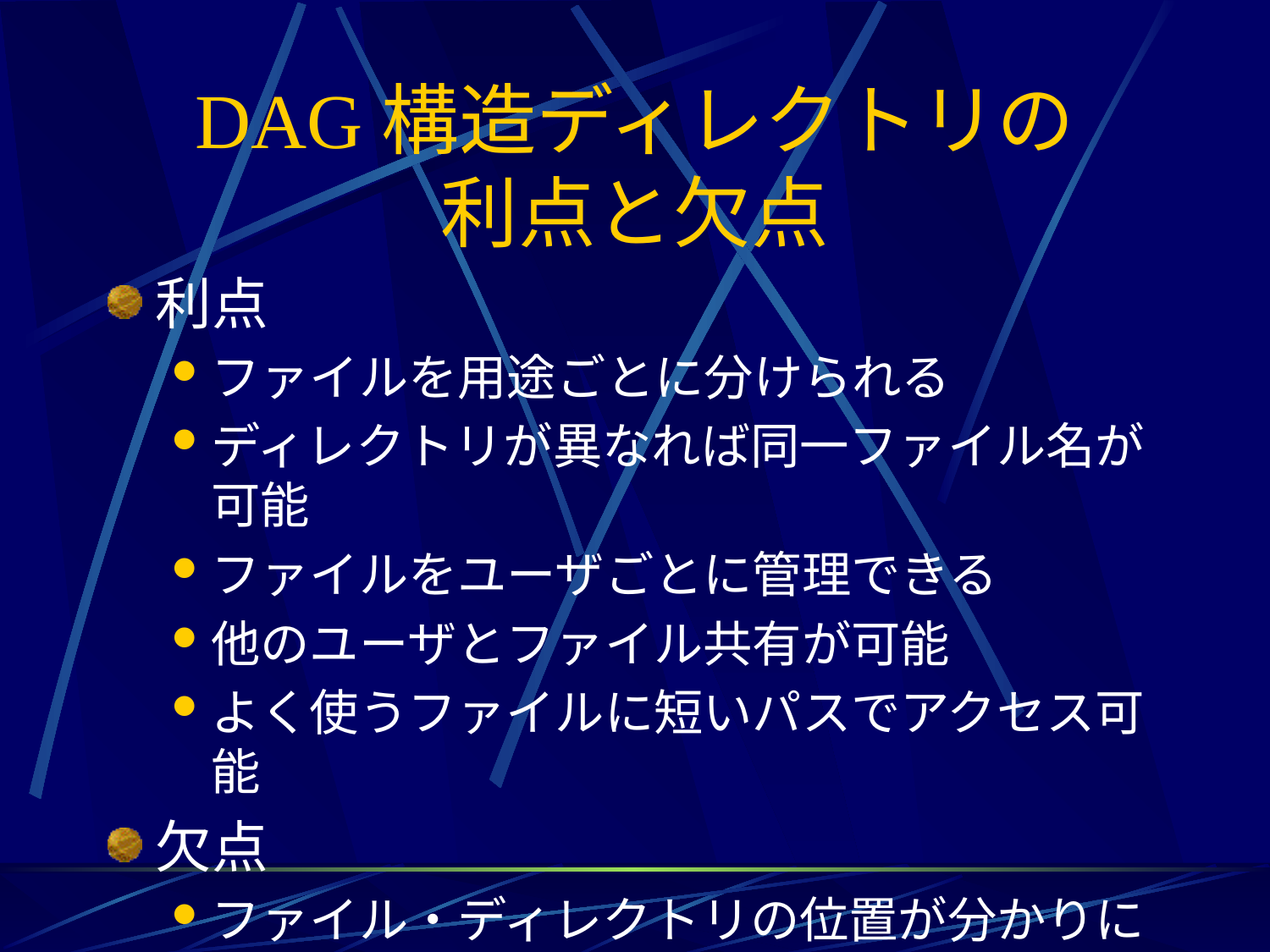

# DAG構造ディレクトリの 利点と欠点
利点
ファイルを用途ごとに分けられる
ディレクトリが異なれば同一ファイル名が可能
ファイルをユーザごとに管理できる
他のユーザとファイル共有が可能
よく使うファイルに短いパスでアクセス可能
欠点
ファイル・ディレクトリの位置が分かりにくい
閉路ができ易い